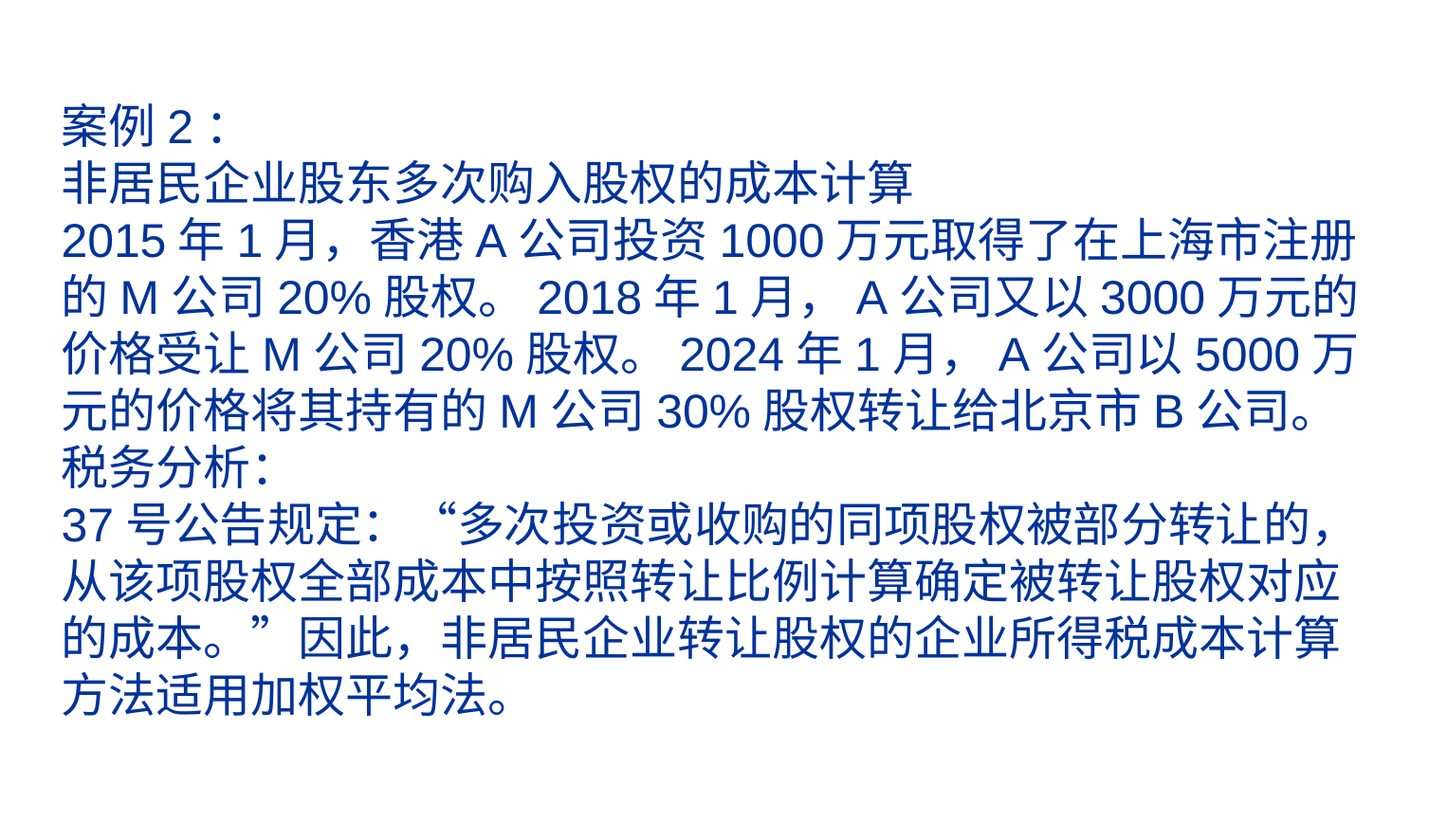

# 案例2： 非居民企业股东多次购入股权的成本计算 2015年1月，香港A公司投资1000万元取得了在上海市注册的M公司20%股权。2018年1月，A公司又以3000万元的价格受让M公司20%股权。2024年1月，A公司以5000万元的价格将其持有的M公司30%股权转让给北京市B公司。 税务分析： 37号公告规定：“多次投资或收购的同项股权被部分转让的，从该项股权全部成本中按照转让比例计算确定被转让股权对应的成本。”因此，非居民企业转让股权的企业所得税成本计算方法适用加权平均法。